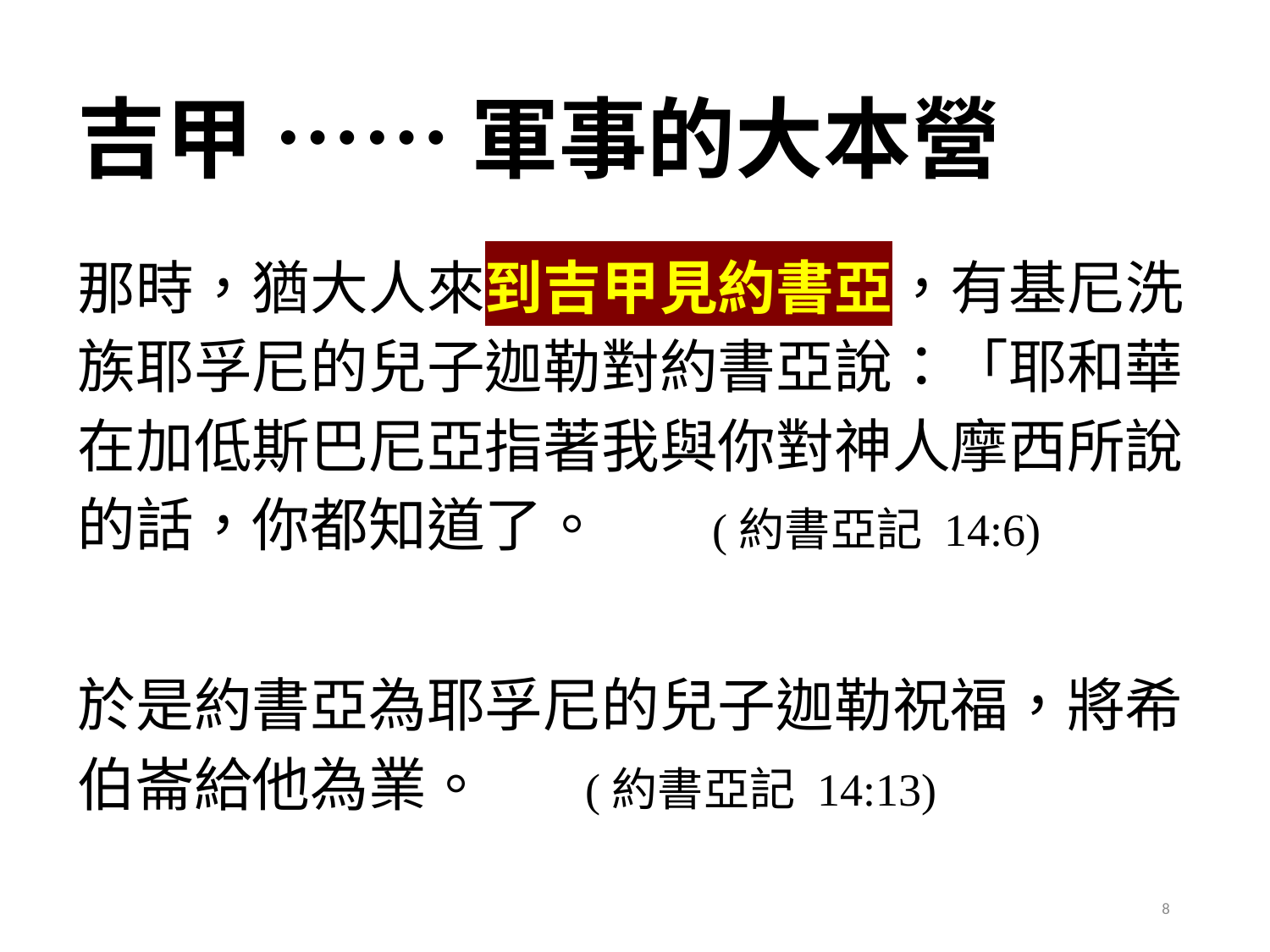

# 吉甲 …… 軍事的大本營
那時，猶大人來到吉甲見約書亞，有基尼洗族耶孚尼的兒子迦勒對約書亞說：「耶和華在加低斯巴尼亞指著我與你對神人摩西所說的話，你都知道了。 	(約書亞記 14:6)

於是約書亞為耶孚尼的兒子迦勒祝福，將希伯崙給他為業。	(約書亞記 14:13)

8